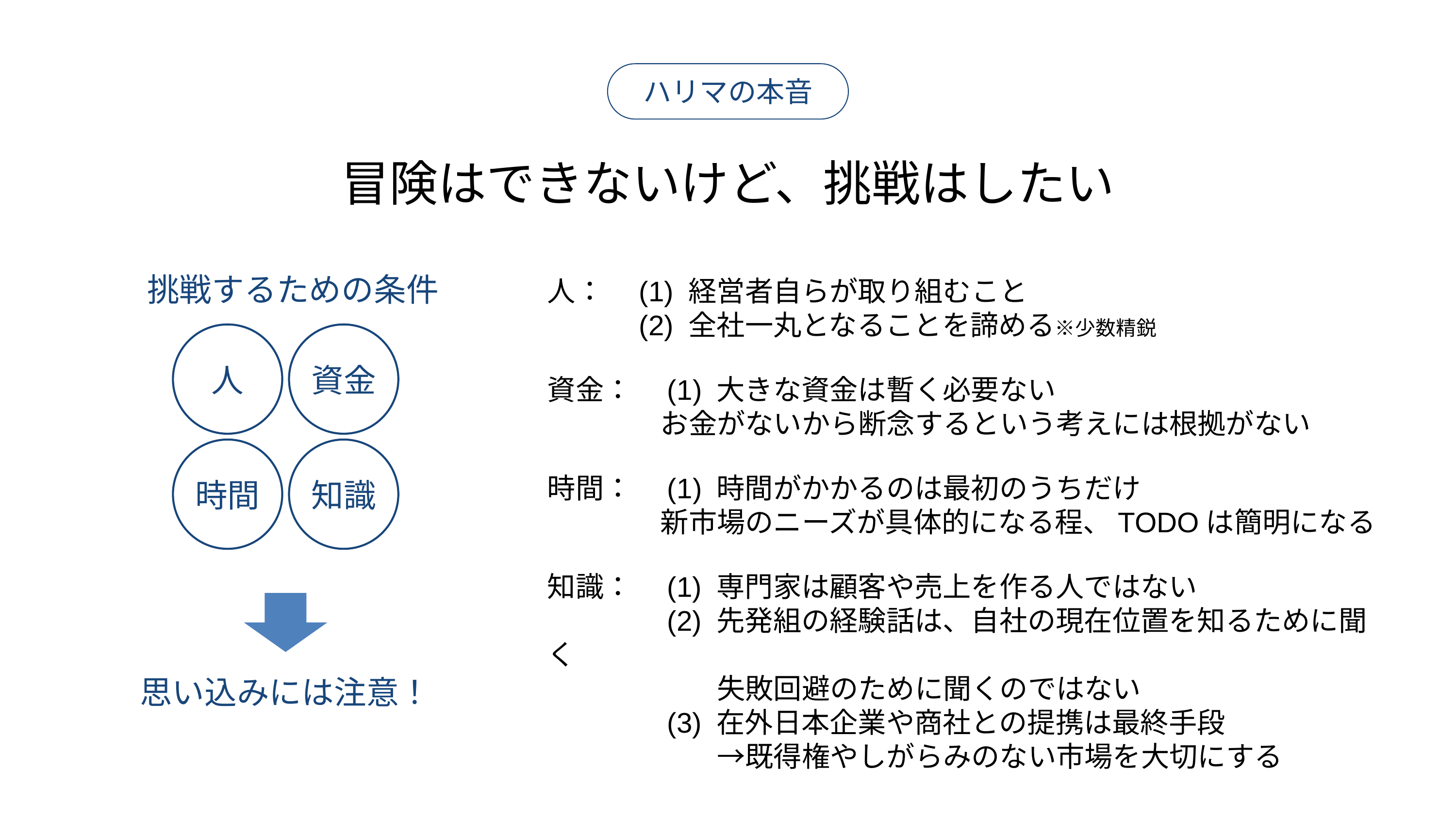

ハリマの本音
冒険はできないけど、挑戦はしたい
挑戦するための条件
人：　(1) 経営者自らが取り組むこと
　　　(2) 全社一丸となることを諦める※少数精鋭
資金：　(1) 大きな資金は暫く必要ない
　　　　お金がないから断念するという考えには根拠がない
時間：　(1) 時間がかかるのは最初のうちだけ
　　　　新市場のニーズが具体的になる程、TODOは簡明になる
知識：　(1) 専門家は顧客や売上を作る人ではない
　　　　(2) 先発組の経験話は、自社の現在位置を知るために聞く
　　　　　　失敗回避のために聞くのではない
　　　　(3) 在外日本企業や商社との提携は最終手段
　　　　　　→既得権やしがらみのない市場を大切にする

人
資金

時間
知識

思い込みには注意！